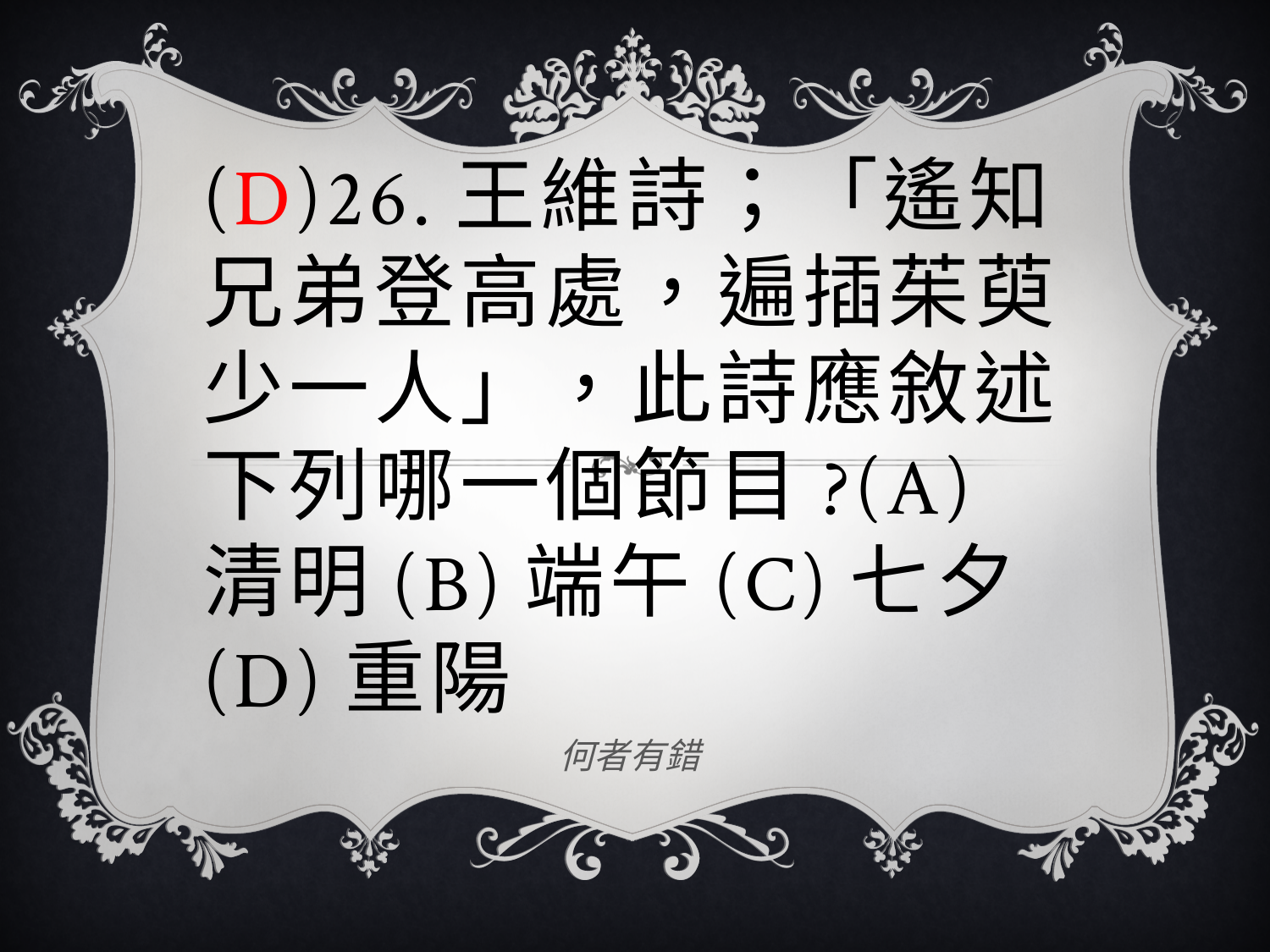

# (D)26.王維詩；「遙知兄弟登高處，遍插茱萸少一人」，此詩應敘述下列哪一個節目?(A)清明(B)端午(C)七夕(D)重陽
何者有錯